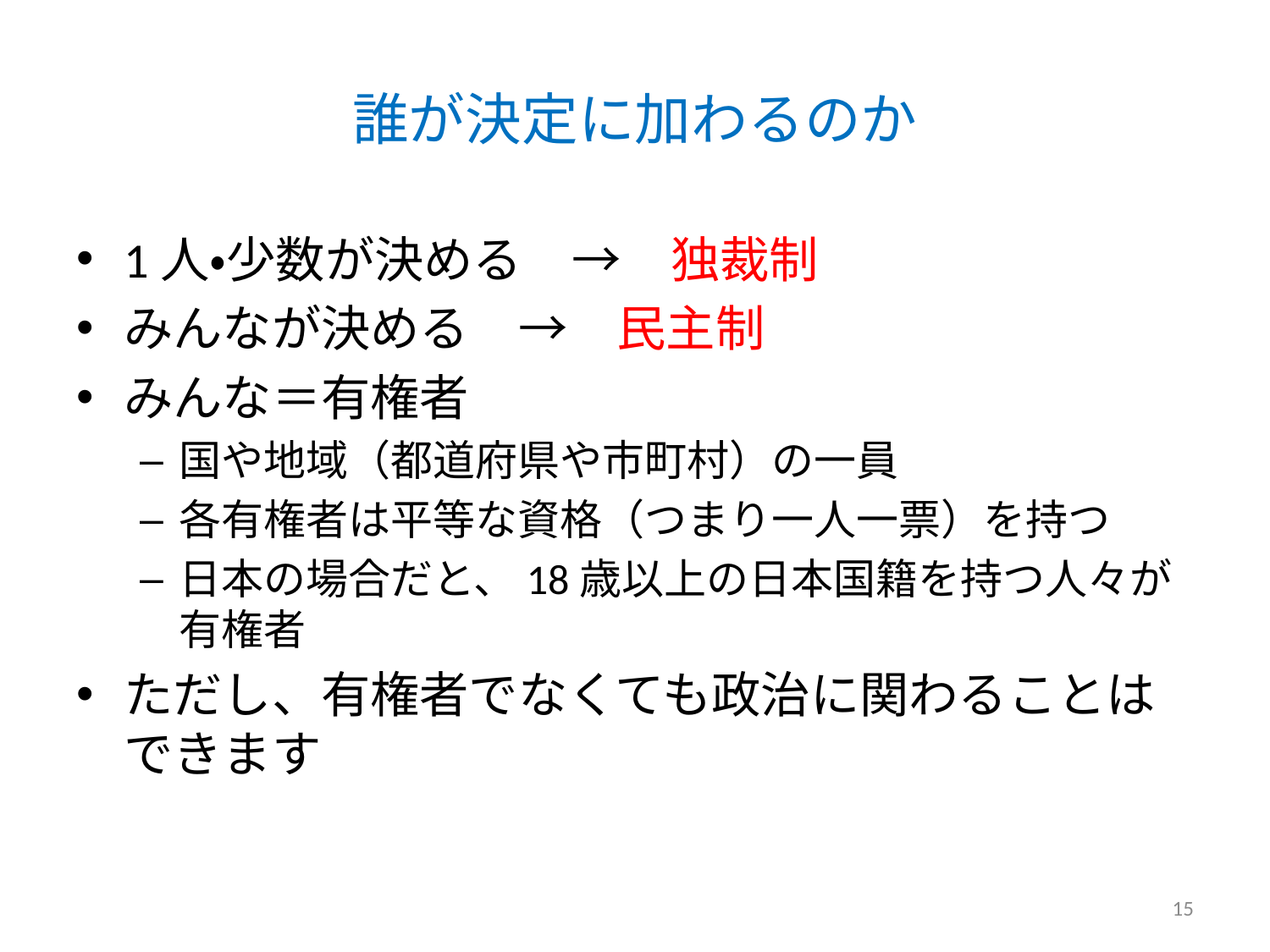

# 誰が決定に加わるのか
1人・少数が決める　→　独裁制
みんなが決める　→　民主制
みんな＝有権者
国や地域（都道府県や市町村）の一員
各有権者は平等な資格（つまり一人一票）を持つ
日本の場合だと、18歳以上の日本国籍を持つ人々が有権者
ただし、有権者でなくても政治に関わることはできます
15